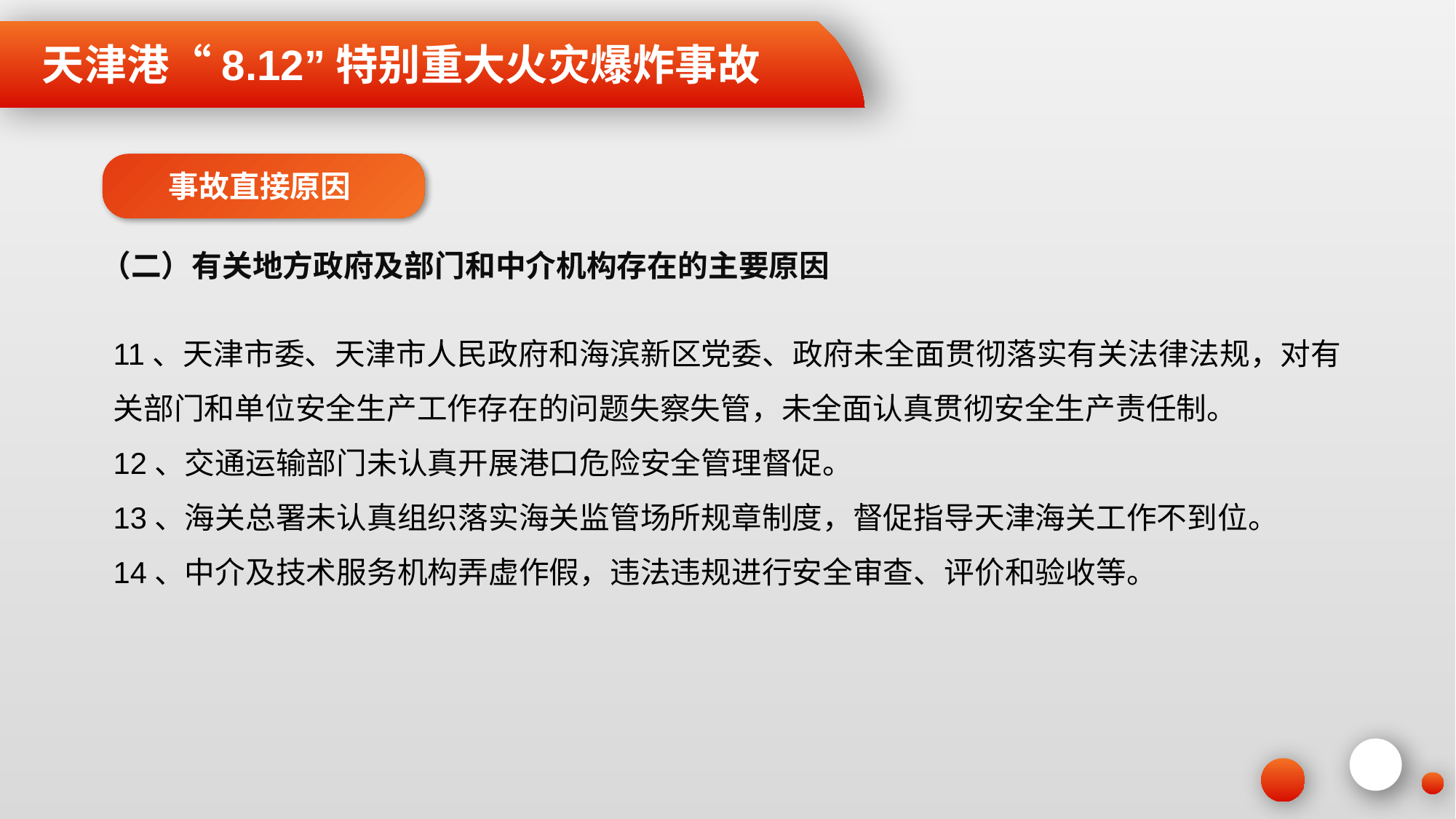

天津港“8.12”特别重大火灾爆炸事故

事故直接原因
（二）有关地方政府及部门和中介机构存在的主要原因
11、天津市委、天津市人民政府和海滨新区党委、政府未全面贯彻落实有关法律法规，对有关部门和单位安全生产工作存在的问题失察失管，未全面认真贯彻安全生产责任制。
12、交通运输部门未认真开展港口危险安全管理督促。
13、海关总署未认真组织落实海关监管场所规章制度，督促指导天津海关工作不到位。
14、中介及技术服务机构弄虚作假，违法违规进行安全审查、评价和验收等。